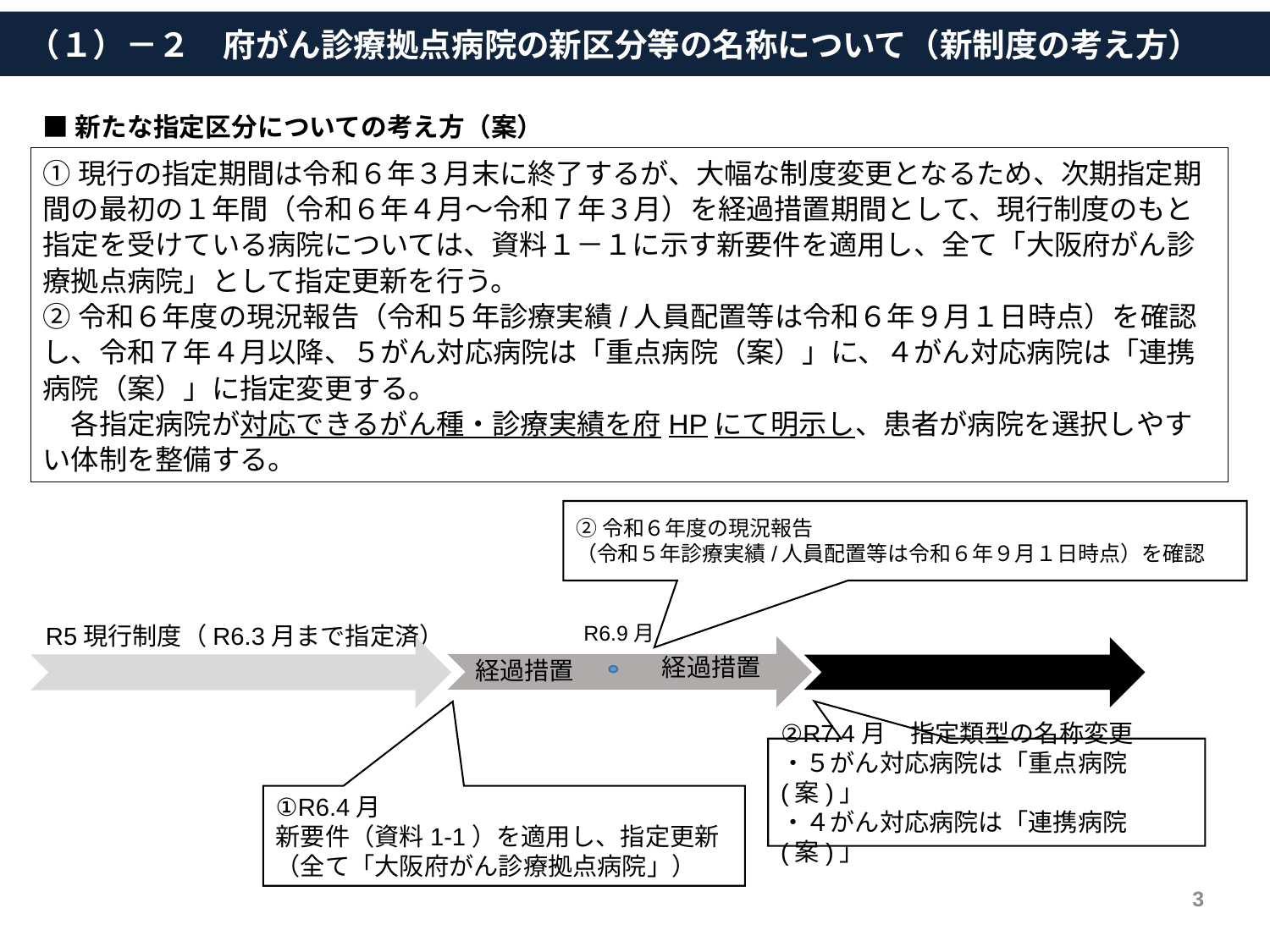

（１）－２　府がん診療拠点病院の新区分等の名称について（新制度の考え方）
■新たな指定区分についての考え方（案）
①現行の指定期間は令和６年３月末に終了するが、大幅な制度変更となるため、次期指定期間の最初の１年間（令和６年４月～令和７年３月）を経過措置期間として、現行制度のもと指定を受けている病院については、資料１－１に示す新要件を適用し、全て「大阪府がん診療拠点病院」として指定更新を行う。
②令和６年度の現況報告（令和５年診療実績/人員配置等は令和６年９月１日時点）を確認し、令和７年４月以降、５がん対応病院は「重点病院（案）」に、４がん対応病院は「連携病院（案）」に指定変更する。
　各指定病院が対応できるがん種・診療実績を府HPにて明示し、患者が病院を選択しやすい体制を整備する。
②令和６年度の現況報告
（令和５年診療実績/人員配置等は令和６年９月１日時点）を確認
R6.9月
R5現行制度（R6.3月まで指定済）

経過措置
経過措置

②R7.4月　指定類型の名称変更
・５がん対応病院は「重点病院(案)」
・４がん対応病院は「連携病院(案)」
①R6.4月
新要件（資料1-1）を適用し、指定更新（全て「大阪府がん診療拠点病院」）
3